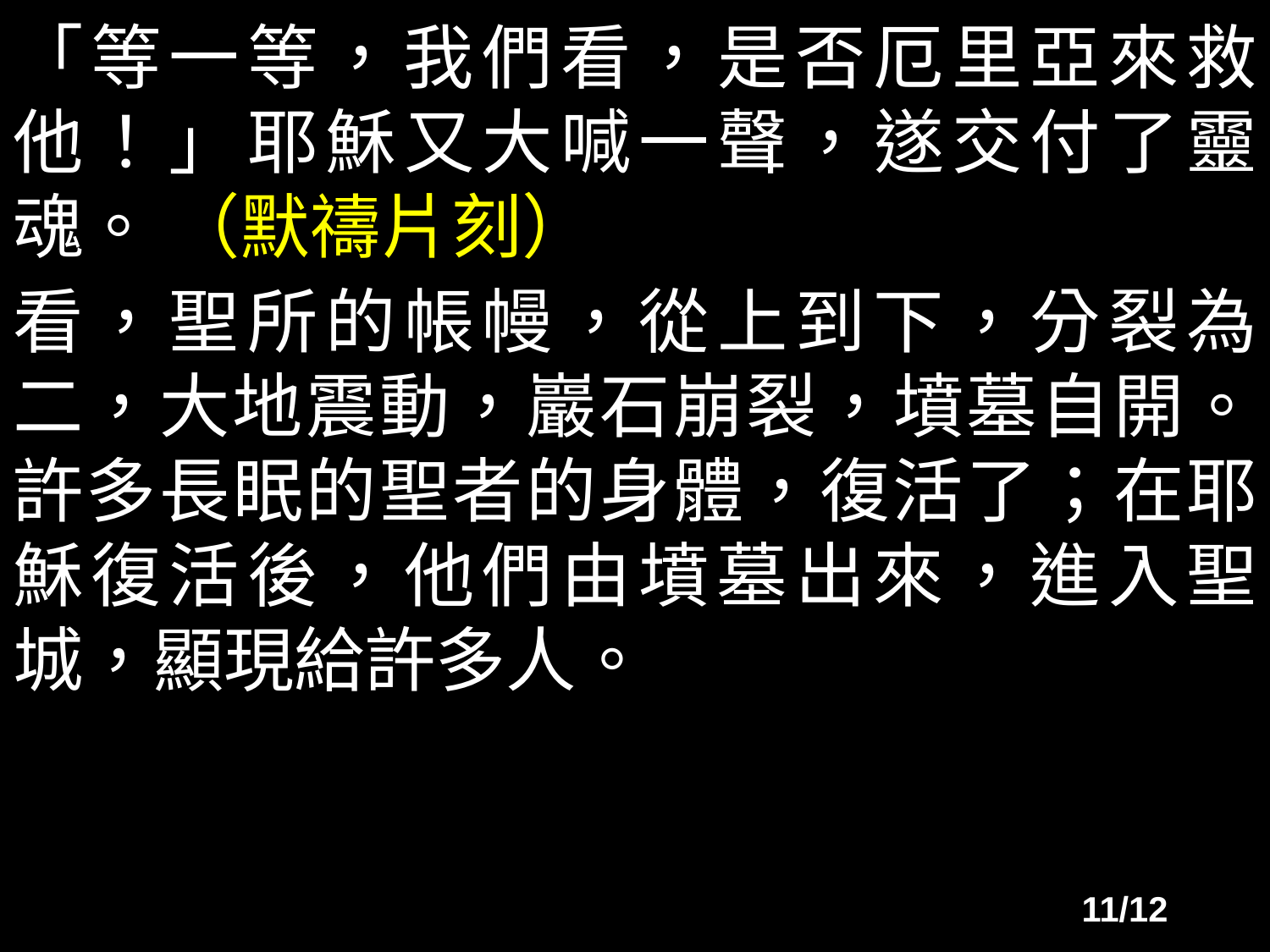

「等一等，我們看，是否厄里亞來救他！」耶穌又大喊一聲，遂交付了靈魂。 （默禱片刻）
看，聖所的帳幔，從上到下，分裂為二，大地震動，巖石崩裂，墳墓自開。許多長眠的聖者的身體，復活了；在耶穌復活後，他們由墳墓出來，進入聖城，顯現給許多人。
11/12